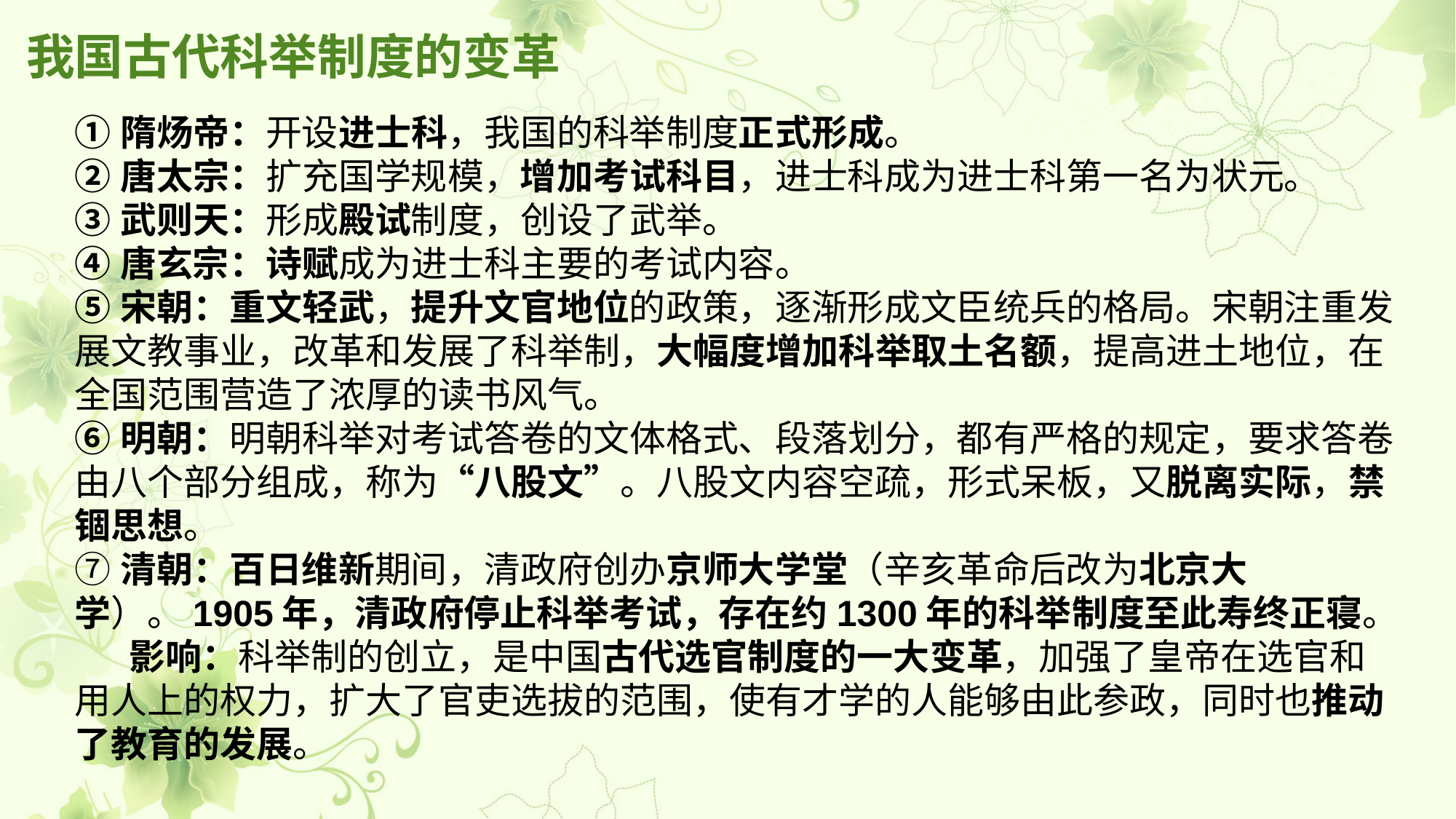

# 我国古代科举制度的变革

①隋炀帝：开设进士科，我国的科举制度正式形成。
②唐太宗：扩充国学规模，增加考试科目，进士科成为进士科第一名为状元。
③武则天：形成殿试制度，创设了武举。
④唐玄宗：诗赋成为进士科主要的考试内容。
⑤宋朝：重文轻武，提升文官地位的政策，逐渐形成文臣统兵的格局。宋朝注重发展文教事业，改革和发展了科举制，大幅度增加科举取土名额，提高进土地位，在全国范围营造了浓厚的读书风气。
⑥明朝：明朝科举对考试答卷的文体格式、段落划分，都有严格的规定，要求答卷由八个部分组成，称为“八股文”。八股文内容空疏，形式呆板，又脱离实际，禁锢思想。
⑦清朝：百日维新期间，清政府创办京师大学堂（辛亥革命后改为北京大学）。1905年，清政府停止科举考试，存在约1300年的科举制度至此寿终正寝。
影响：科举制的创立，是中国古代选官制度的一大变革，加强了皇帝在选官和用人上的权力，扩大了官吏选拔的范围，使有才学的人能够由此参政，同时也推动了教育的发展。